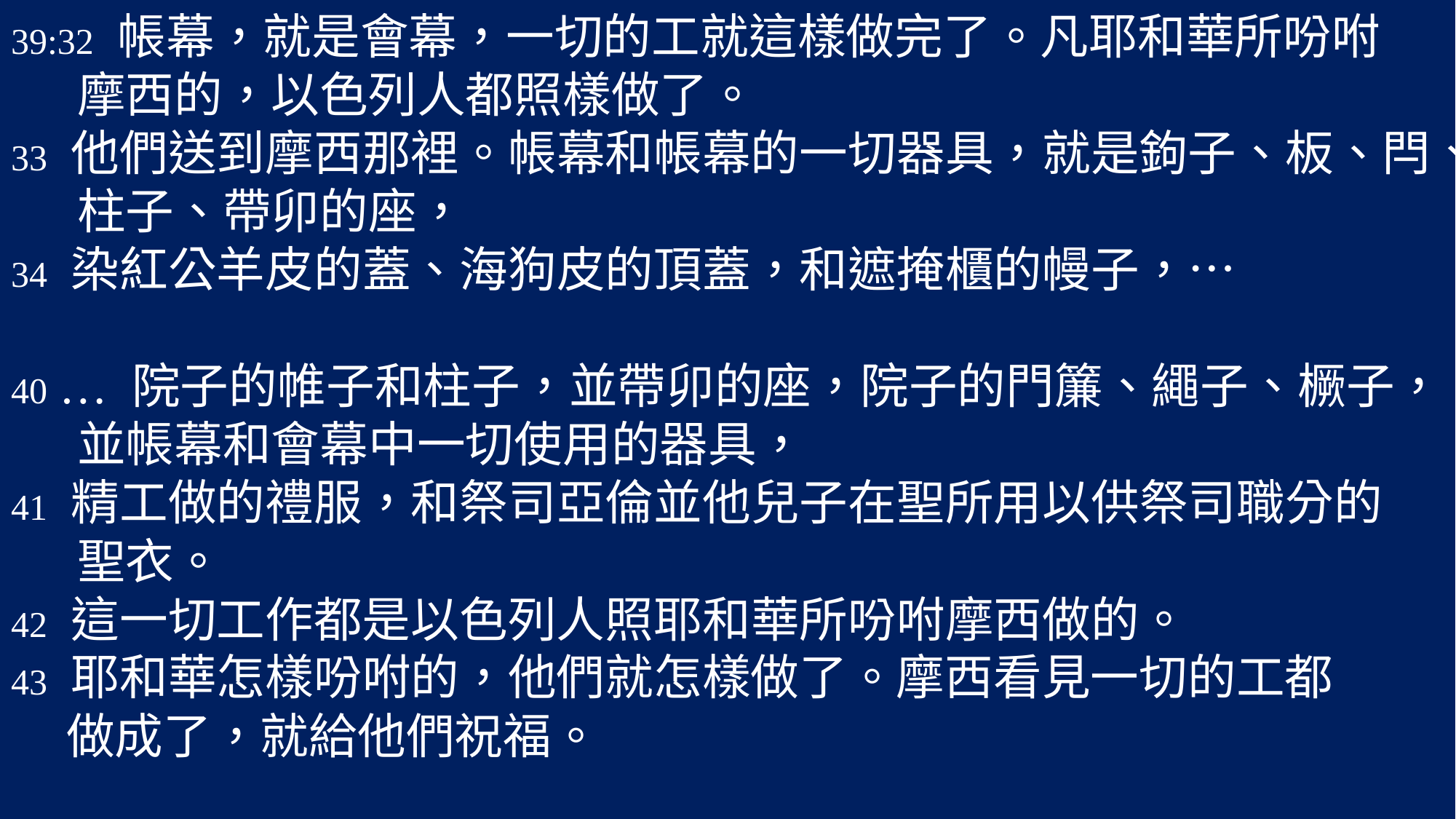

39:32 帳幕，就是會幕，一切的工就這樣做完了。凡耶和華所吩咐
     摩西的，以色列人都照樣做了。
33 他們送到摩西那裡。帳幕和帳幕的一切器具，就是鉤子、板、閂、
     柱子、帶卯的座，
34 染紅公羊皮的蓋、海狗皮的頂蓋，和遮掩櫃的幔子，…

40 … 院子的帷子和柱子，並帶卯的座，院子的門簾、繩子、橛子，
     並帳幕和會幕中一切使用的器具，
41 精工做的禮服，和祭司亞倫並他兒子在聖所用以供祭司職分的
     聖衣。
42 這一切工作都是以色列人照耶和華所吩咐摩西做的。
43 耶和華怎樣吩咐的，他們就怎樣做了。摩西看見一切的工都
    做成了，就給他們祝福。